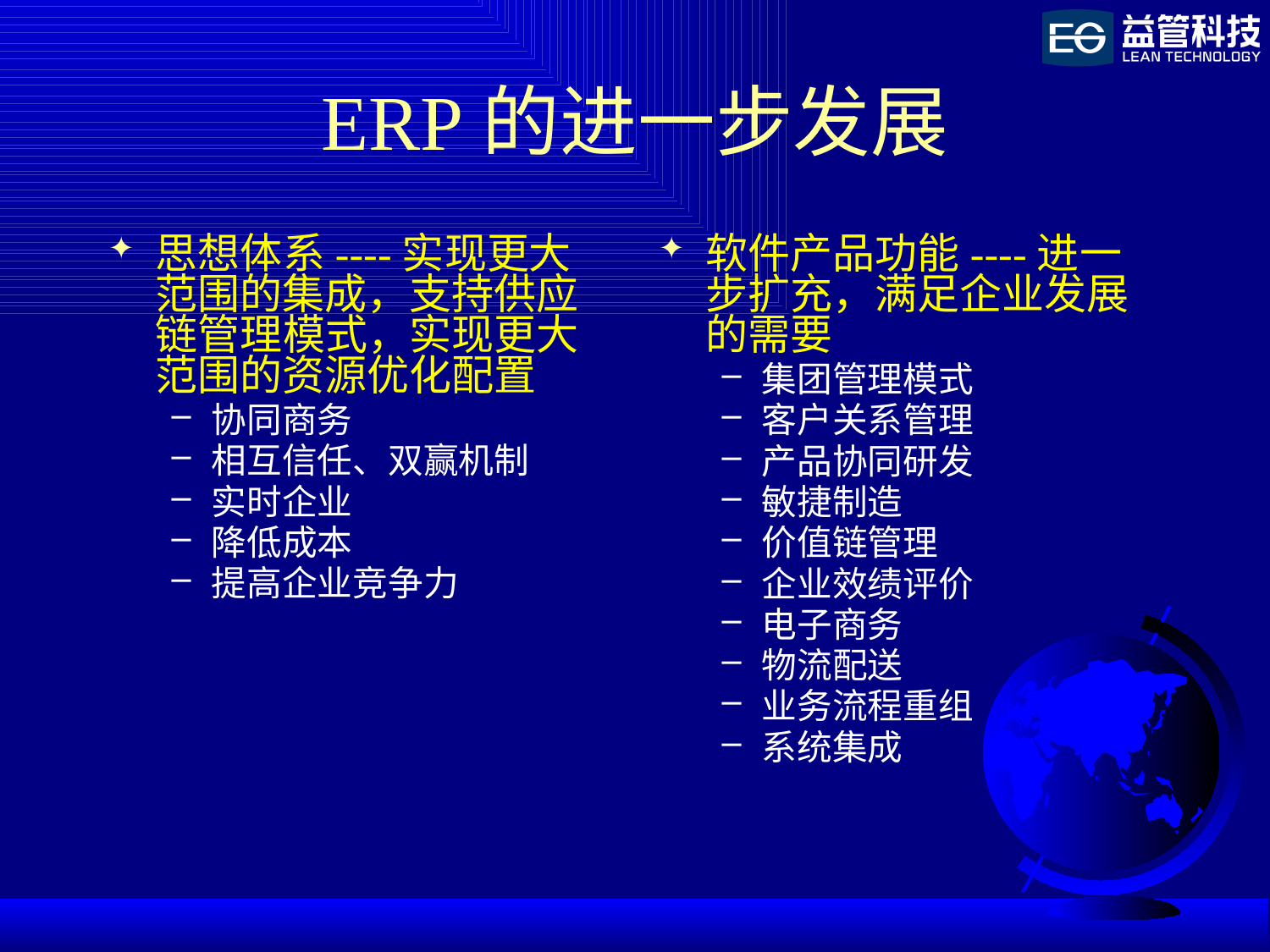

# ERP的进一步发展
思想体系----实现更大范围的集成，支持供应链管理模式，实现更大范围的资源优化配置
协同商务
相互信任、双赢机制
实时企业
降低成本
提高企业竞争力
软件产品功能----进一步扩充，满足企业发展的需要
集团管理模式
客户关系管理
产品协同研发
敏捷制造
价值链管理
企业效绩评价
电子商务
物流配送
业务流程重组
系统集成